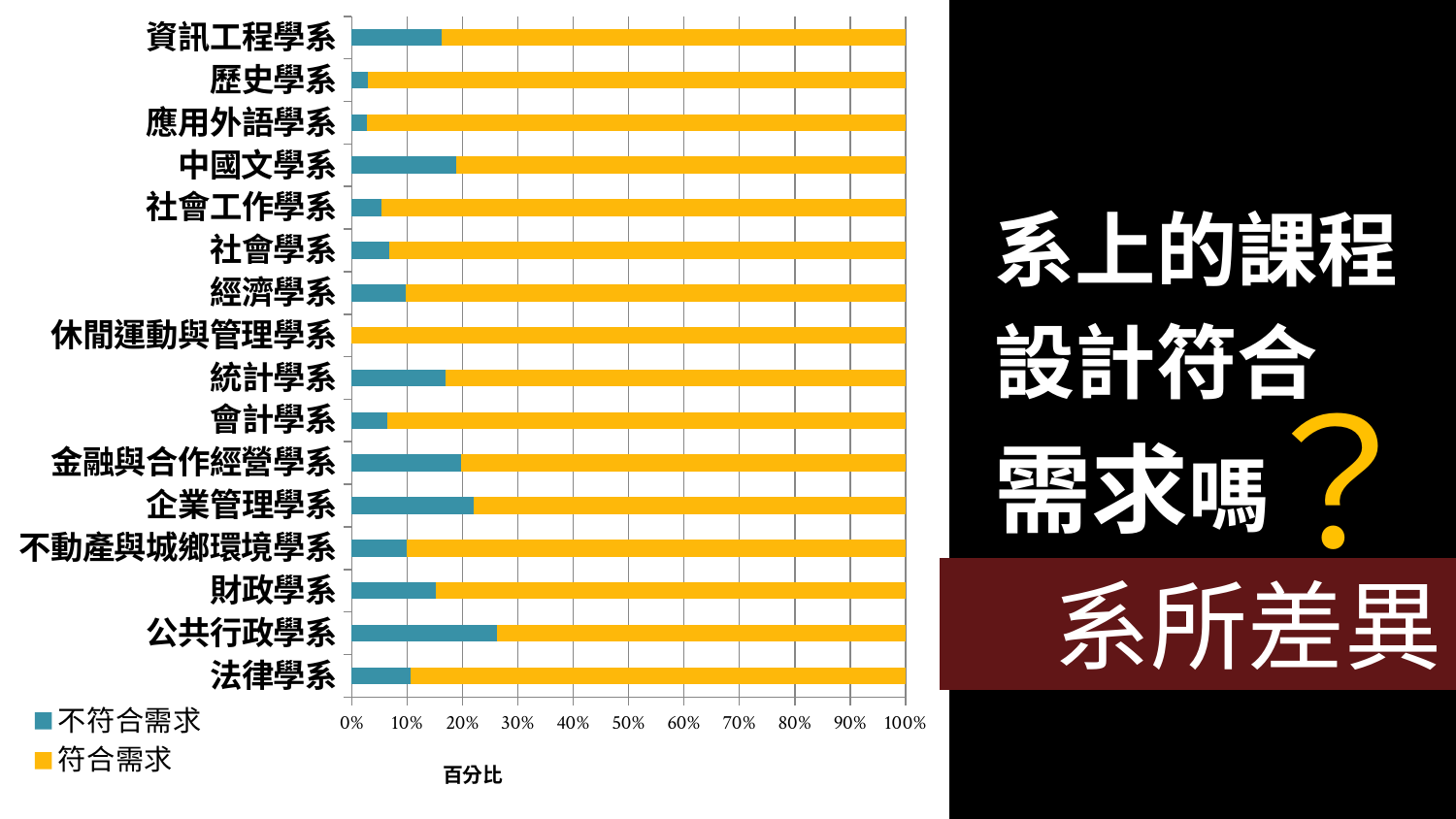

### Chart

| Category | 不符合需求 | 符合需求 |
|---|---|---|
| 法律學系 | 0.10700000000000012 | 0.893 |
| 公共行政學系 | 0.263 | 0.7370000000000007 |
| 財政學系 | 0.15100000000000025 | 0.8490000000000006 |
| 不動產與城鄉環境學系 | 0.09900000000000005 | 0.901 |
| 企業管理學系 | 0.221 | 0.7790000000000012 |
| 金融與合作經營學系 | 0.198 | 0.802 |
| 會計學系 | 0.06400000000000011 | 0.936 |
| 統計學系 | 0.17 | 0.8300000000000006 |
| 休閒運動與管理學系 | 0.0 | 1.0 |
| 經濟學系 | 0.097 | 0.903 |
| 社會學系 | 0.067 | 0.933 |
| 社會工作學系 | 0.05300000000000001 | 0.947 |
| 中國文學系 | 0.18800000000000028 | 0.813 |
| 應用外語學系 | 0.027000000000000045 | 0.9730000000000006 |
| 歷史學系 | 0.029 | 0.9710000000000006 |
| 資訊工程學系 | 0.162 | 0.8380000000000006 |
系上的課程
設計符合
需求嗎
？
系所差異
42